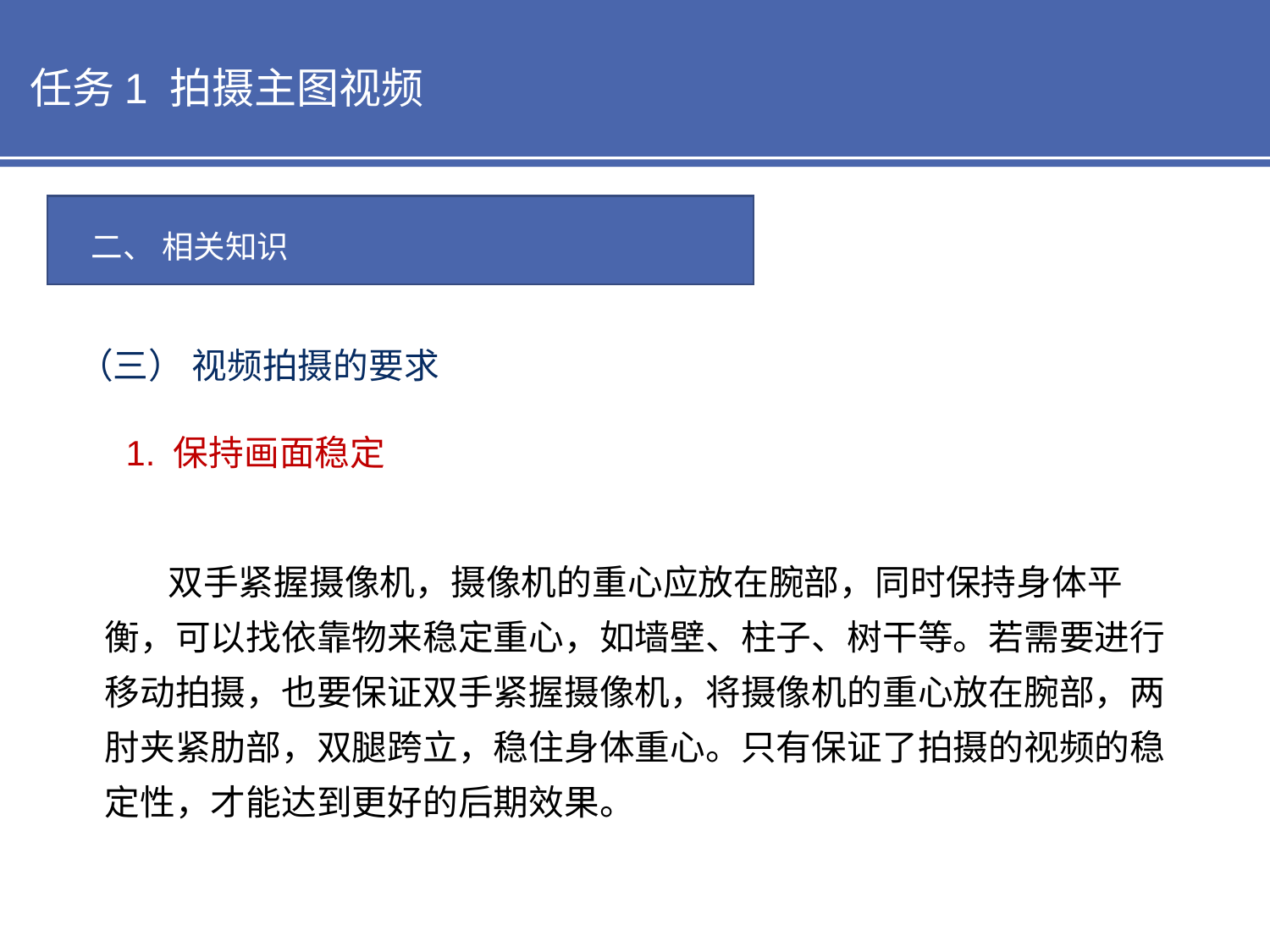

任务1 拍摄主图视频

二、 相关知识
（三） 视频拍摄的要求
1. 保持画面稳定
       双手紧握摄像机，摄像机的重心应放在腕部，同时保持身体平衡，可以找依靠物来稳定重心，如墙壁、柱子、树干等。若需要进行移动拍摄，也要保证双手紧握摄像机，将摄像机的重心放在腕部，两肘夹紧肋部，双腿跨立，稳住身体重心。只有保证了拍摄的视频的稳定性，才能达到更好的后期效果。